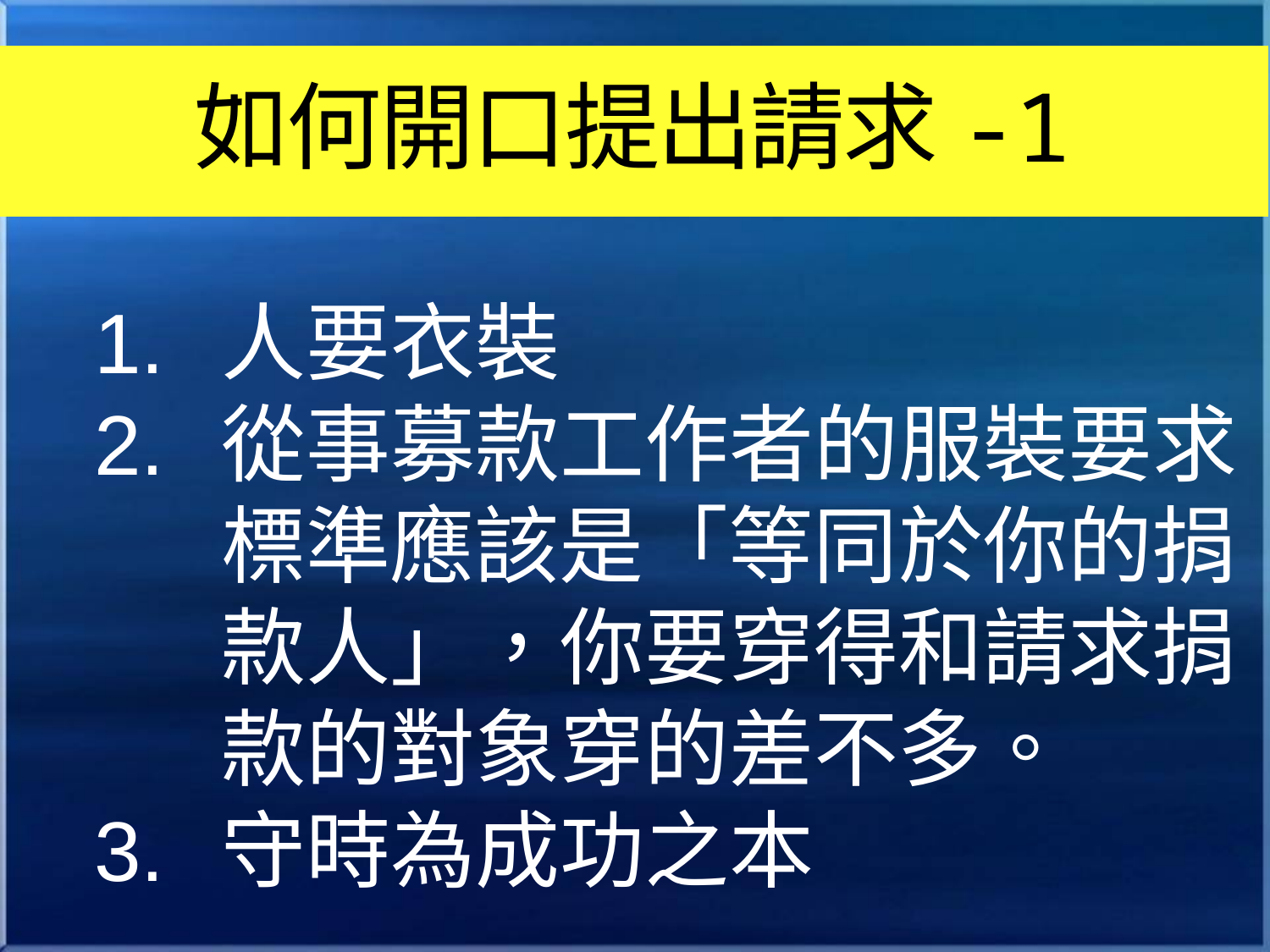

如何開口提出請求-1
人要衣裝
從事募款工作者的服裝要求標準應該是「等同於你的捐款人」，你要穿得和請求捐款的對象穿的差不多。
守時為成功之本